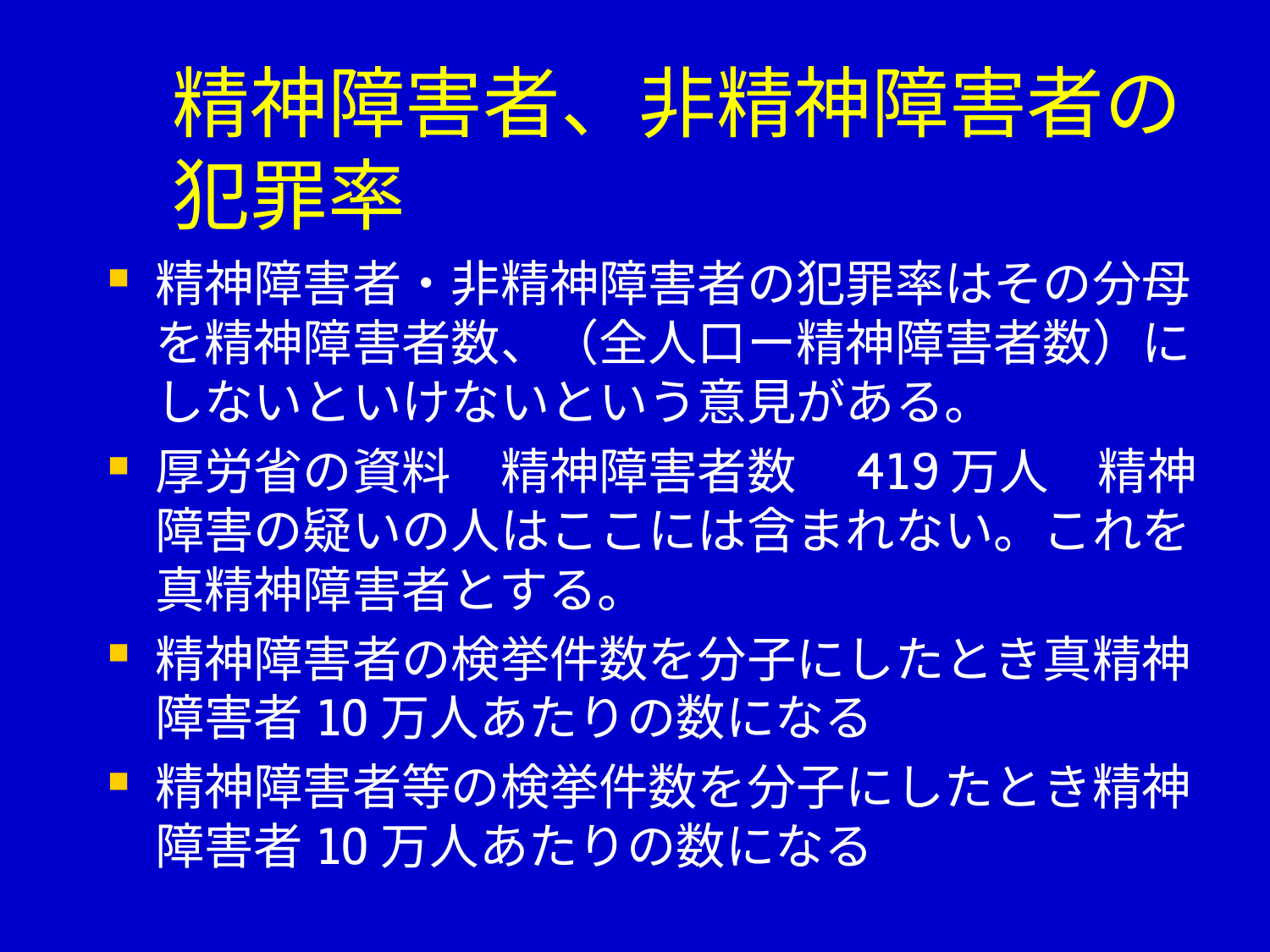

# 精神障害者、非精神障害者の犯罪率
精神障害者・非精神障害者の犯罪率はその分母を精神障害者数、（全人口ー精神障害者数）にしないといけないという意見がある。
厚労省の資料　精神障害者数　419万人　精神障害の疑いの人はここには含まれない。これを真精神障害者とする。
精神障害者の検挙件数を分子にしたとき真精神障害者10万人あたりの数になる
精神障害者等の検挙件数を分子にしたとき精神障害者10万人あたりの数になる